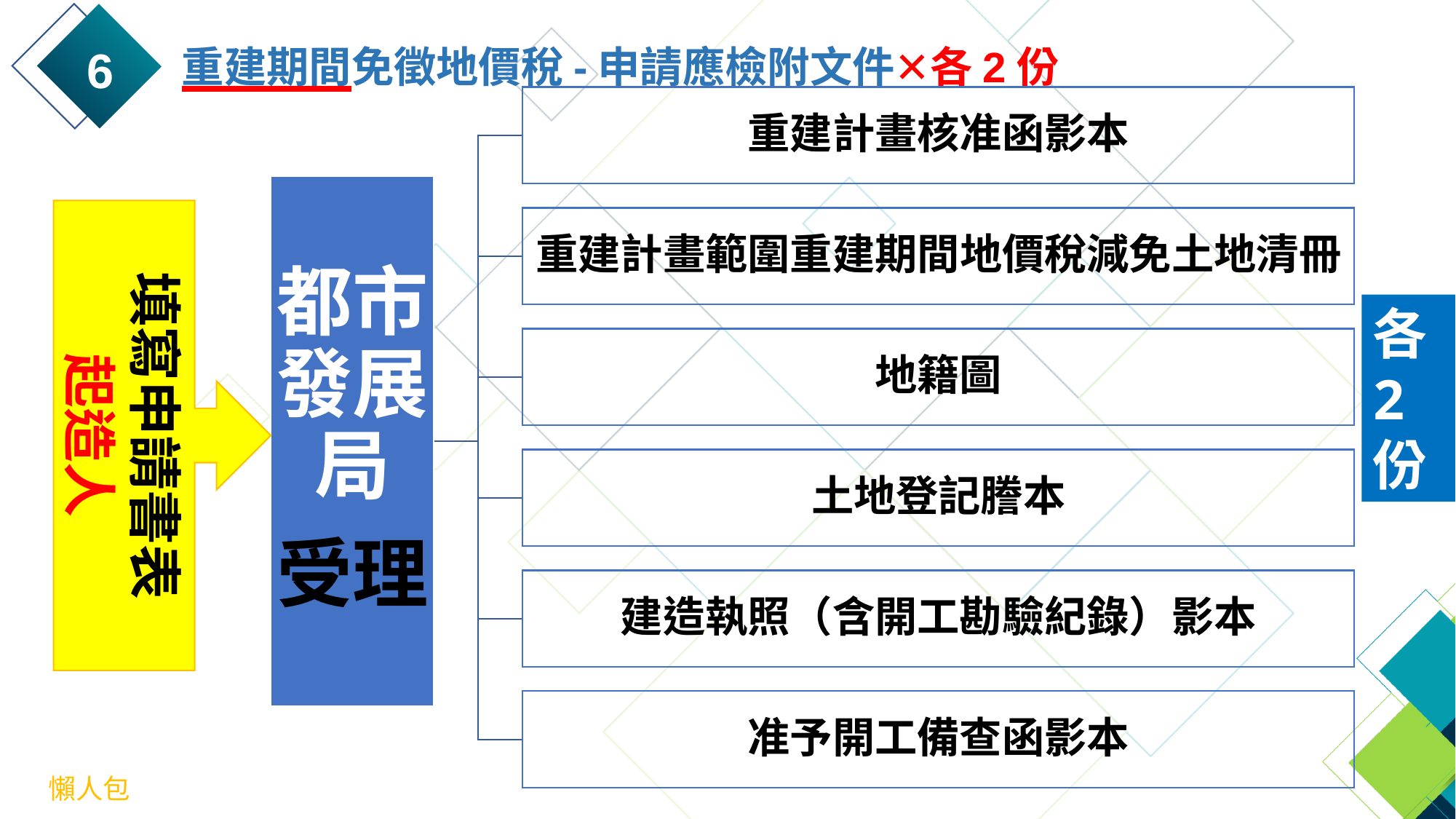

6
重建期間免徵地價稅-申請應檢附文件✕各2份

都市發展局
受理
重建計畫核准函影本
重建計畫範圍重建期間地價稅減免土地清冊
地籍圖
土地登記謄本
建造執照（含開工勘驗紀錄）影本
准予開工備查函影本
填寫申請書表
起造人
各2份
懶人包